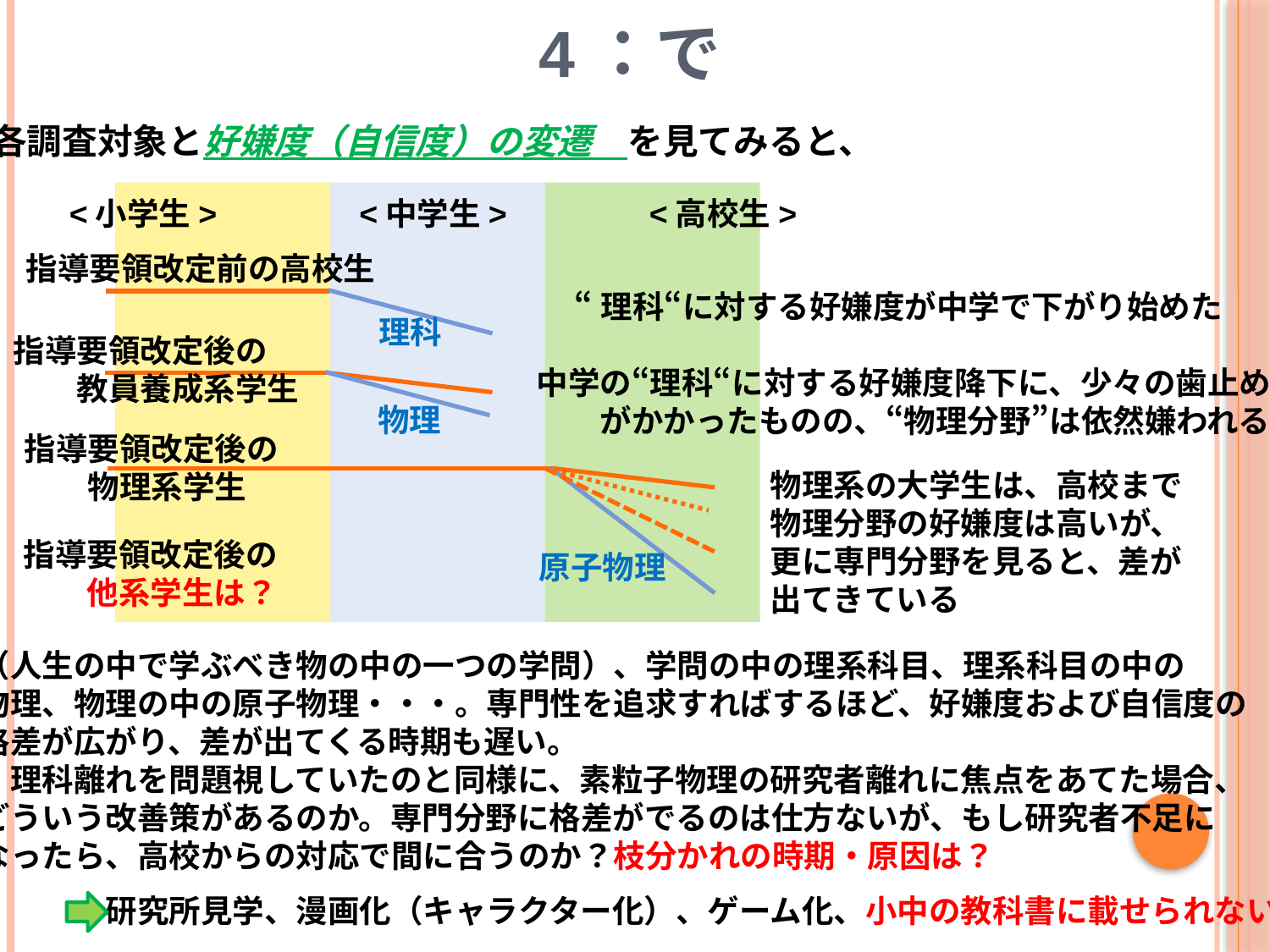

4：で
各調査対象と好嫌度（自信度）の変遷　を見てみると、

<小学生>　　　　<中学生>　　　　<高校生>
指導要領改定前の高校生
“理科“に対する好嫌度が中学で下がり始めた
理科
指導要領改定後の
　　教員養成系学生
中学の“理科“に対する好嫌度降下に、少々の歯止め
　　がかかったものの、“物理分野”は依然嫌われる
物理
指導要領改定後の
　　物理系学生
物理系の大学生は、高校まで
物理分野の好嫌度は高いが、
更に専門分野を見ると、差が
出てきている
指導要領改定後の
　　他系学生は？
原子物理
（人生の中で学ぶべき物の中の一つの学問）、学問の中の理系科目、理系科目の中の
物理、物理の中の原子物理・・・。専門性を追求すればするほど、好嫌度および自信度の
格差が広がり、差が出てくる時期も遅い。
　理科離れを問題視していたのと同様に、素粒子物理の研究者離れに焦点をあてた場合、
どういう改善策があるのか。専門分野に格差がでるのは仕方ないが、もし研究者不足に
なったら、高校からの対応で間に合うのか？枝分かれの時期・原因は？

　　　　研究所見学、漫画化（キャラクター化）、ゲーム化、小中の教科書に載せられない？